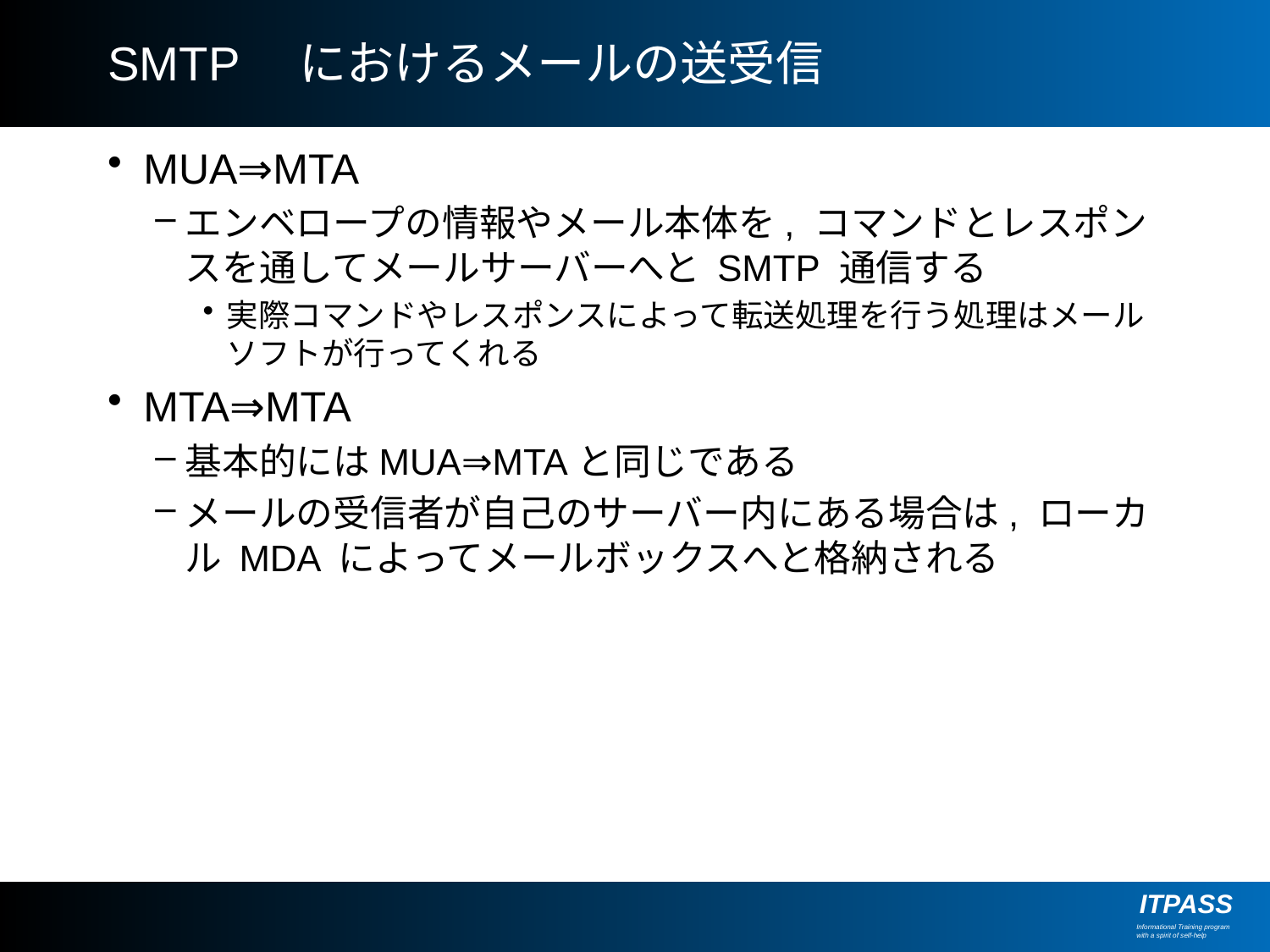

# SMTP　におけるメールの送受信
MUA⇒MTA
エンベロープの情報やメール本体を, コマンドとレスポンスを通してメールサーバーへと SMTP 通信する
実際コマンドやレスポンスによって転送処理を行う処理はメールソフトが行ってくれる
MTA⇒MTA
基本的にはMUA⇒MTAと同じである
メールの受信者が自己のサーバー内にある場合は, ローカル MDA によってメールボックスへと格納される